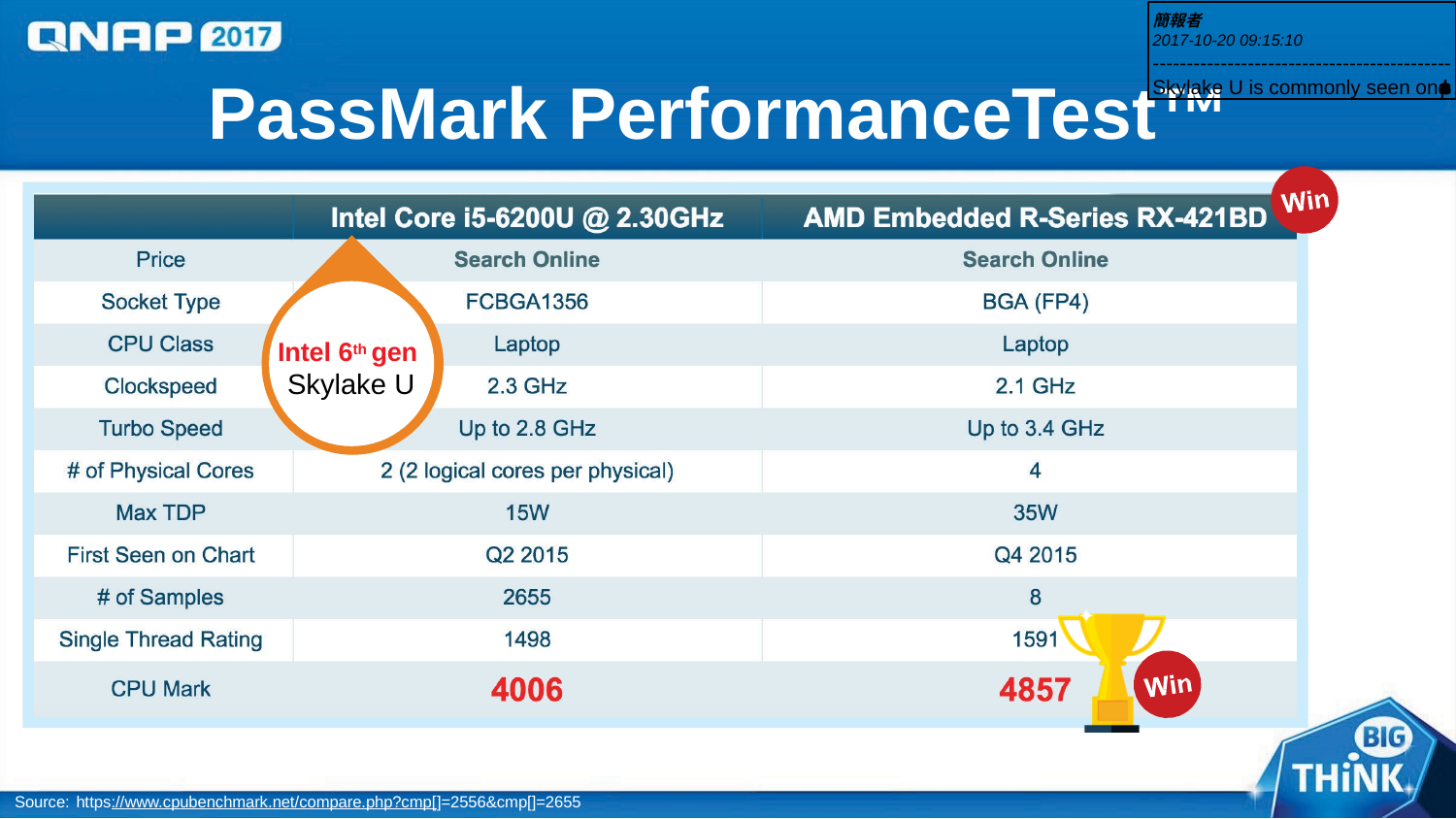

簡報者
2017-10-20 09:15:10
--------------------------------------------
Skylake U is commonly seen on laptops
# PassMark PerformanceTest™

Intel 6th gen
Skylake U

Source: https://www.cpubenchmark.net/compare.php?cmp[]=2556&cmp[]=2655